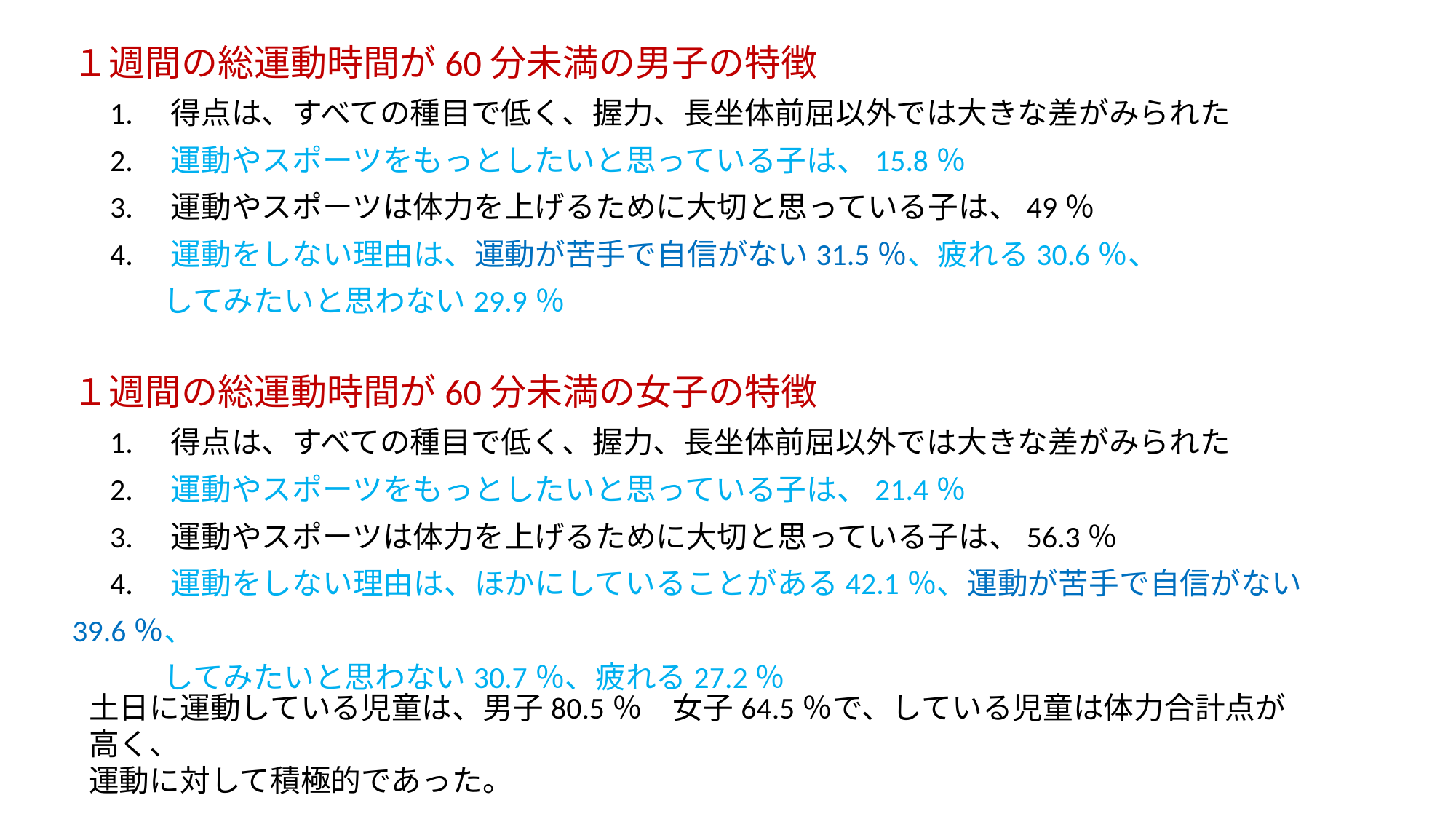

１週間の総運動時間が60分未満の男子の特徴
　1.　得点は、すべての種目で低く、握力、長坐体前屈以外では大きな差がみられた
　2.　運動やスポーツをもっとしたいと思っている子は、15.8％
　3.　運動やスポーツは体力を上げるために大切と思っている子は、49％
　4.　運動をしない理由は、運動が苦手で自信がない31.5％、疲れる30.6％、
　　　してみたいと思わない29.9％

１週間の総運動時間が60分未満の女子の特徴
　1.　得点は、すべての種目で低く、握力、長坐体前屈以外では大きな差がみられた
　2.　運動やスポーツをもっとしたいと思っている子は、21.4％
　3.　運動やスポーツは体力を上げるために大切と思っている子は、56.3％
　4.　運動をしない理由は、ほかにしていることがある42.1％、運動が苦手で自信がない39.6％、
　　　してみたいと思わない30.7％、疲れる27.2％

土日に運動している児童は、男子80.5％　女子64.5％で、している児童は体力合計点が高く、
運動に対して積極的であった。